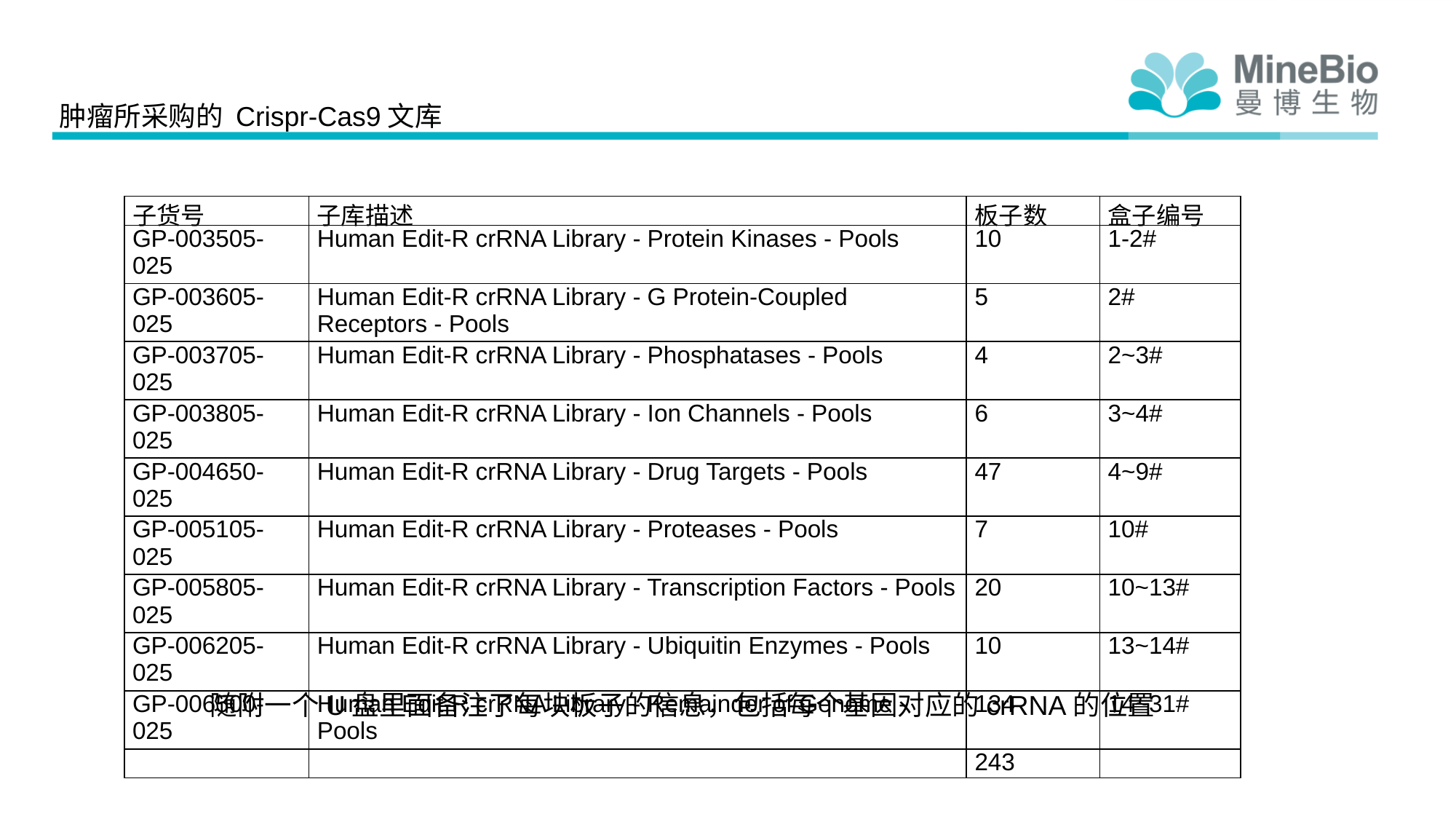

肿瘤所采购的 Crispr-Cas9文库
| 子货号 | 子库描述 | 板子数 | 盒子编号 |
| --- | --- | --- | --- |
| GP-003505-025 | Human Edit-R crRNA Library - Protein Kinases - Pools | 10 | 1-2# |
| GP-003605-025 | Human Edit-R crRNA Library - G Protein-Coupled Receptors - Pools | 5 | 2# |
| GP-003705-025 | Human Edit-R crRNA Library - Phosphatases - Pools | 4 | 2~3# |
| GP-003805-025 | Human Edit-R crRNA Library - Ion Channels - Pools | 6 | 3~4# |
| GP-004650-025 | Human Edit-R crRNA Library - Drug Targets - Pools | 47 | 4~9# |
| GP-005105-025 | Human Edit-R crRNA Library - Proteases - Pools | 7 | 10# |
| GP-005805-025 | Human Edit-R crRNA Library - Transcription Factors - Pools | 20 | 10~13# |
| GP-006205-025 | Human Edit-R crRNA Library - Ubiquitin Enzymes - Pools | 10 | 13~14# |
| GP-006500-025 | Human Edit-R crRNA Library - Remainder of Genome - Pools | 134 | 14~31# |
|  |  | 243 |  |
随附一个U盘里面备注了每块板子的信息，包括每个基因对应的crRNA的位置